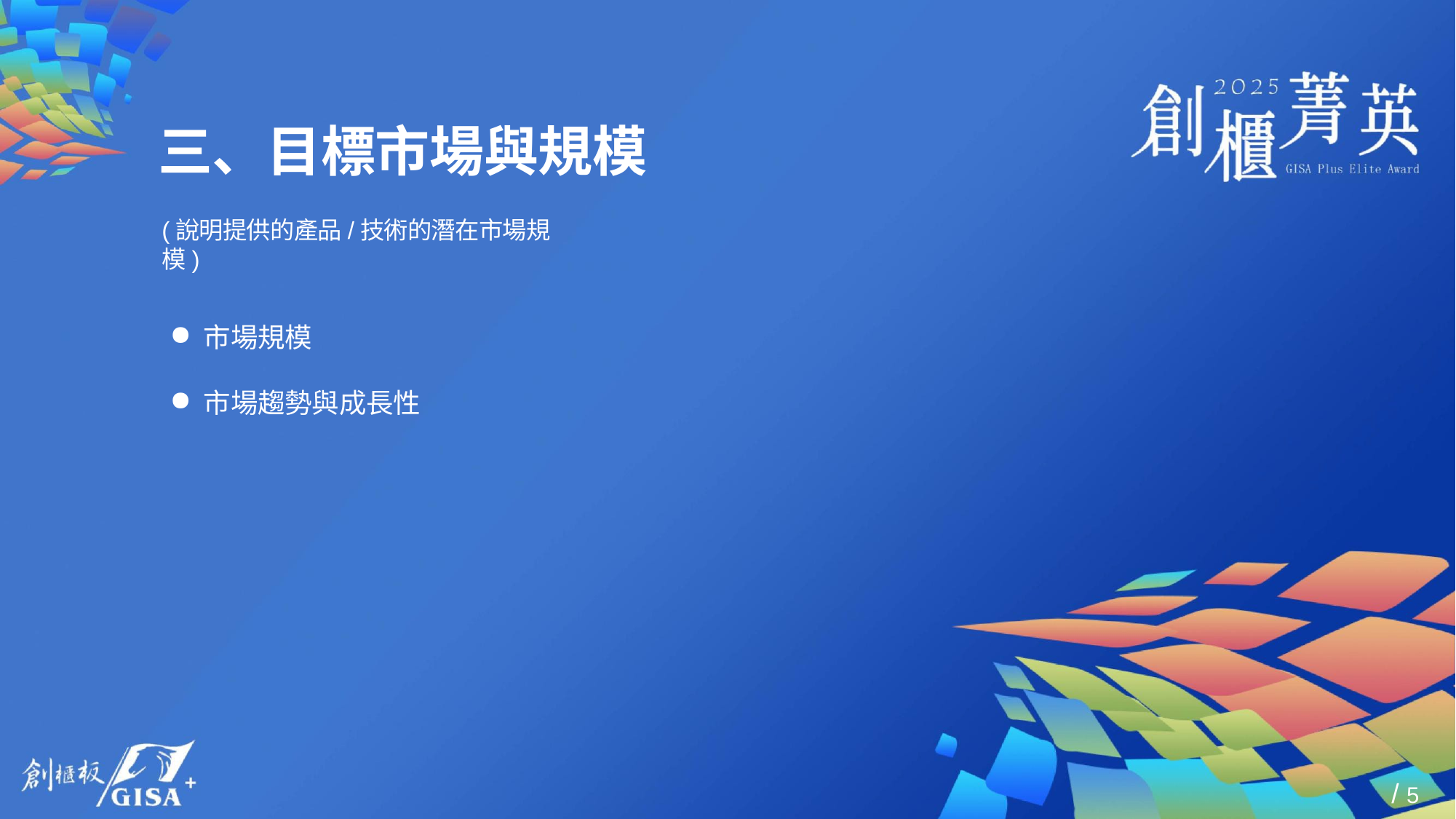

# 三、目標市場與規模
(說明提供的產品/技術的潛在市場規模)
市場規模
市場趨勢與成長性
/ 5